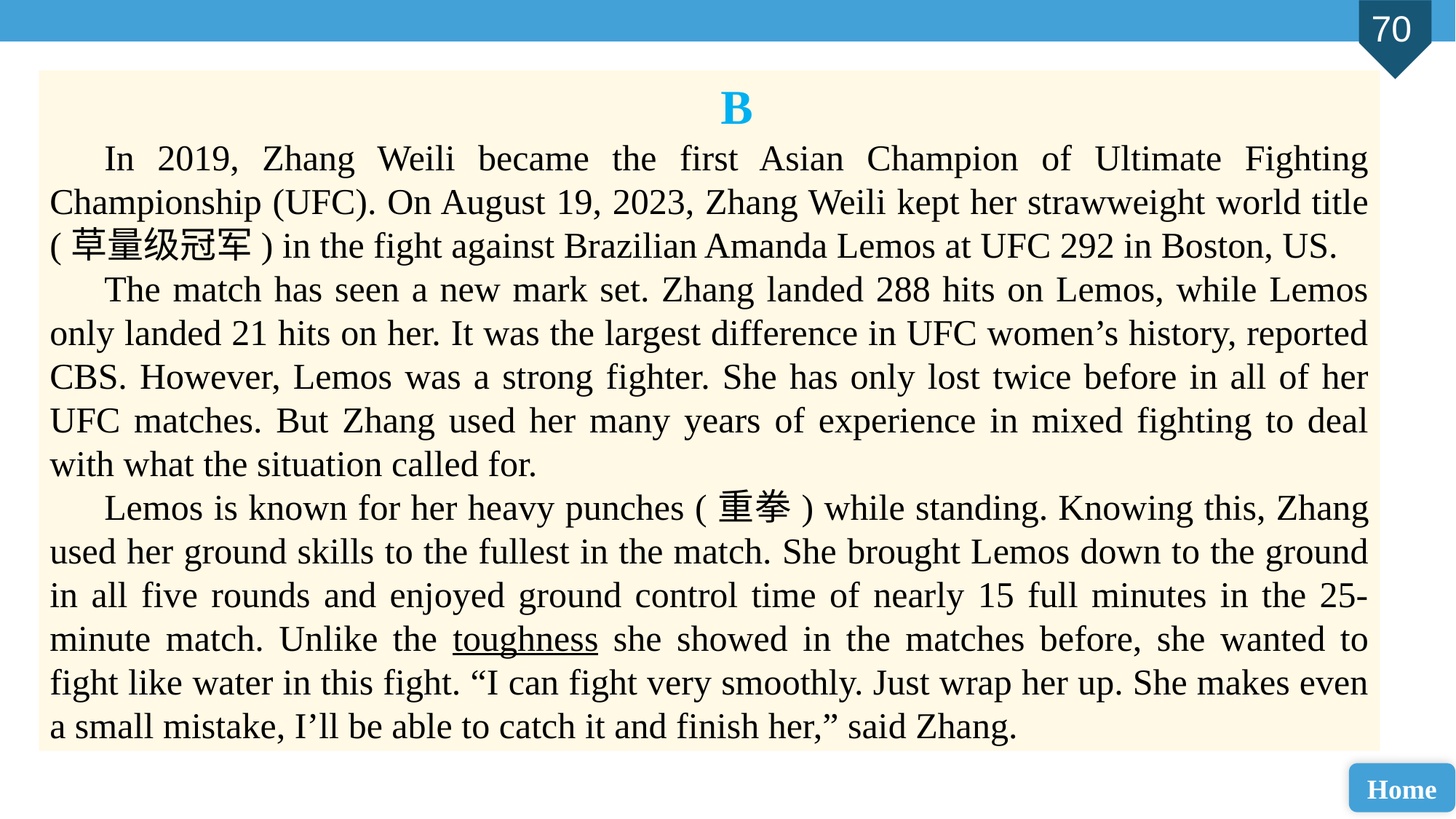

B
In 2019, Zhang Weili became the first Asian Champion of Ultimate Fighting Championship (UFC). On August 19, 2023, Zhang Weili kept her strawweight world title (草量级冠军) in the fight against Brazilian Amanda Lemos at UFC 292 in Boston, US.
The match has seen a new mark set. Zhang landed 288 hits on Lemos, while Lemos only landed 21 hits on her. It was the largest difference in UFC women’s history, reported CBS. However, Lemos was a strong fighter. She has only lost twice before in all of her UFC matches. But Zhang used her many years of experience in mixed fighting to deal with what the situation called for.
Lemos is known for her heavy punches (重拳) while standing. Knowing this, Zhang used her ground skills to the fullest in the match. She brought Lemos down to the ground in all five rounds and enjoyed ground control time of nearly 15 full minutes in the 25-minute match. Unlike the toughness she showed in the matches before, she wanted to fight like water in this fight. “I can fight very smoothly. Just wrap her up. She makes even a small mistake, I’ll be able to catch it and finish her,” said Zhang.